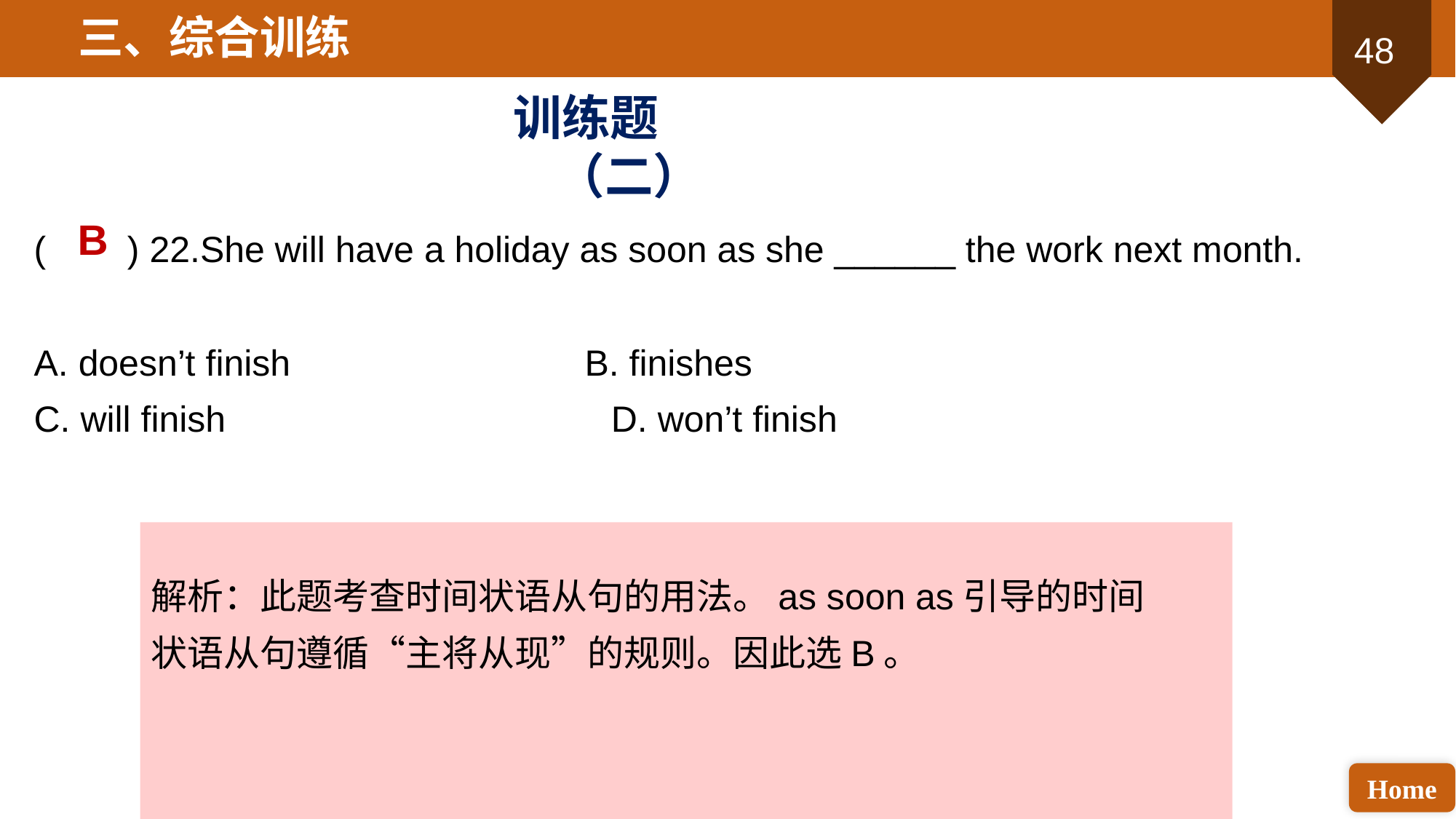

三、综合训练
训练题（二）
B
(        ) 22.She will have a holiday as soon as she ______ the work next month.

A. doesn’t finish                             B. finishes
C. will finish                                      D. won’t finish

解析：此题考查时间状语从句的用法。as soon as引导的时间状语从句遵循“主将从现”的规则。因此选B。